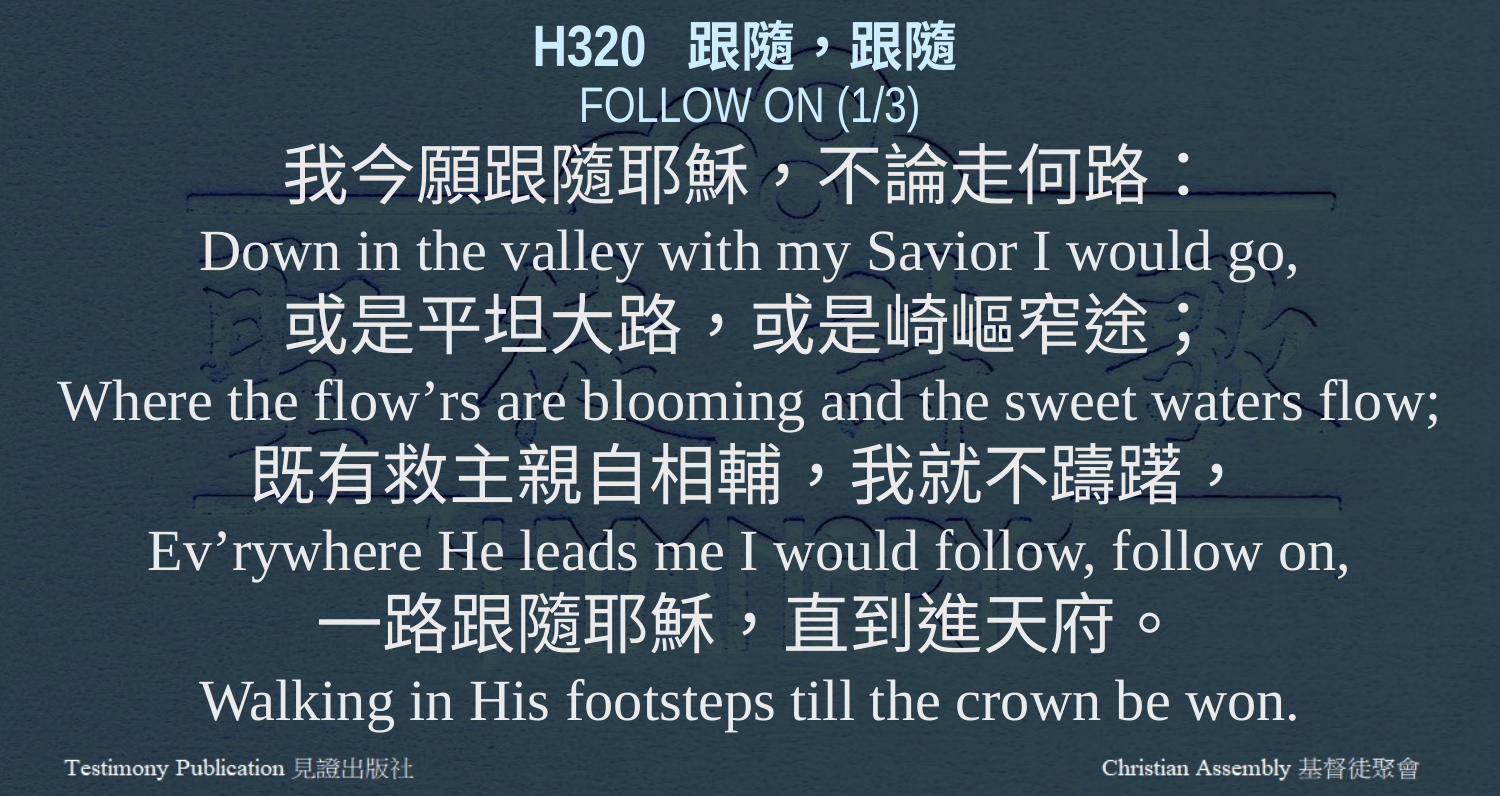

H320  跟隨，跟隨
FOLLOW ON (1/3)
我今願跟隨耶穌，不論走何路：
Down in the valley with my Savior I would go,
或是平坦大路，或是崎嶇窄途；
Where the flow’rs are blooming and the sweet waters flow;
既有救主親自相輔，我就不躊躇，
Ev’rywhere He leads me I would follow, follow on,
一路跟隨耶穌，直到進天府。
Walking in His footsteps till the crown be won.